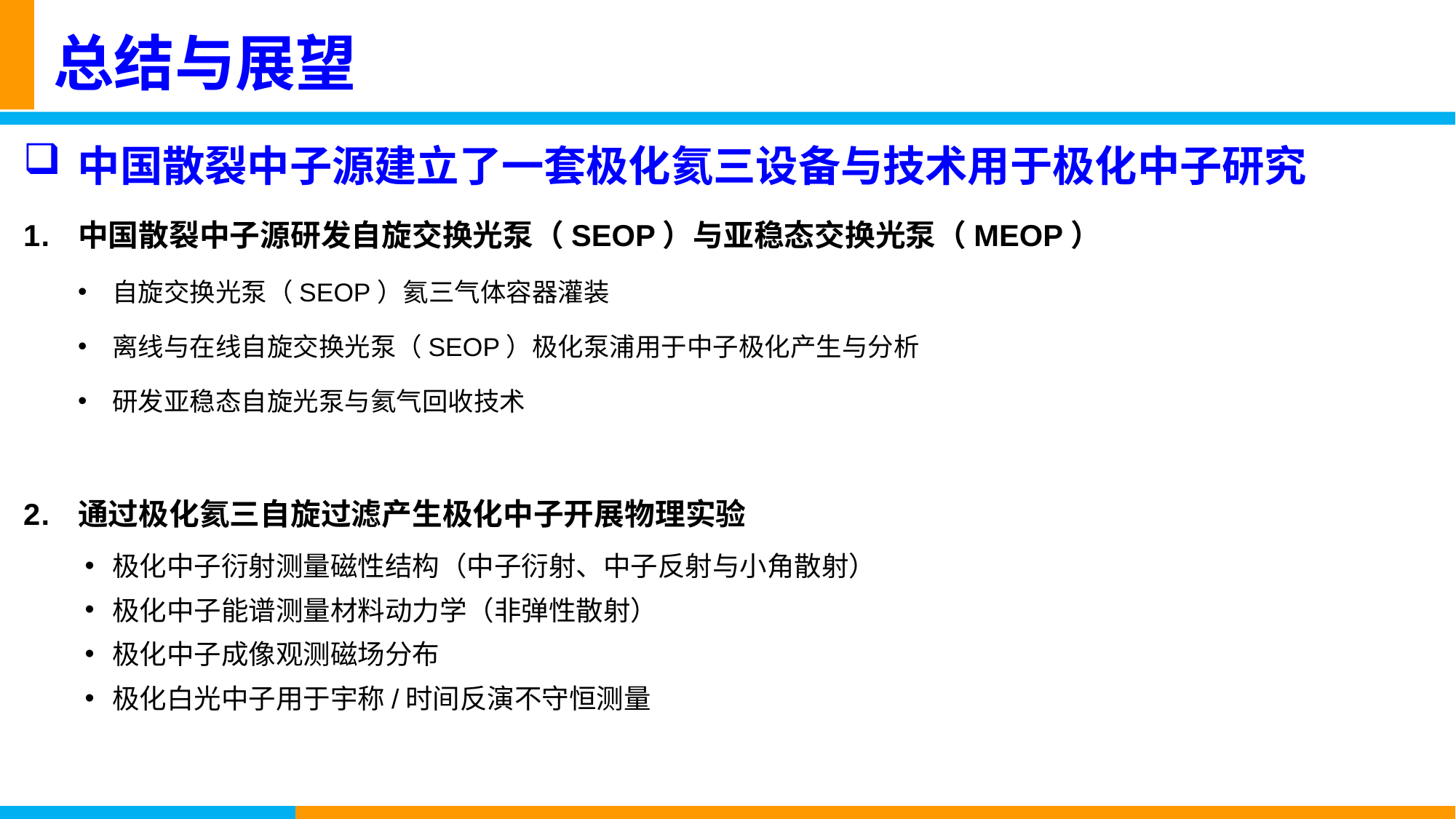

# 总结与展望
中国散裂中子源建立了一套极化氦三设备与技术用于极化中子研究
中国散裂中子源研发自旋交换光泵（SEOP）与亚稳态交换光泵（MEOP）
自旋交换光泵（SEOP）氦三气体容器灌装
离线与在线自旋交换光泵（SEOP）极化泵浦用于中子极化产生与分析
研发亚稳态自旋光泵与氦气回收技术

通过极化氦三自旋过滤产生极化中子开展物理实验
极化中子衍射测量磁性结构（中子衍射、中子反射与小角散射）
极化中子能谱测量材料动力学（非弹性散射）
极化中子成像观测磁场分布
极化白光中子用于宇称/时间反演不守恒测量